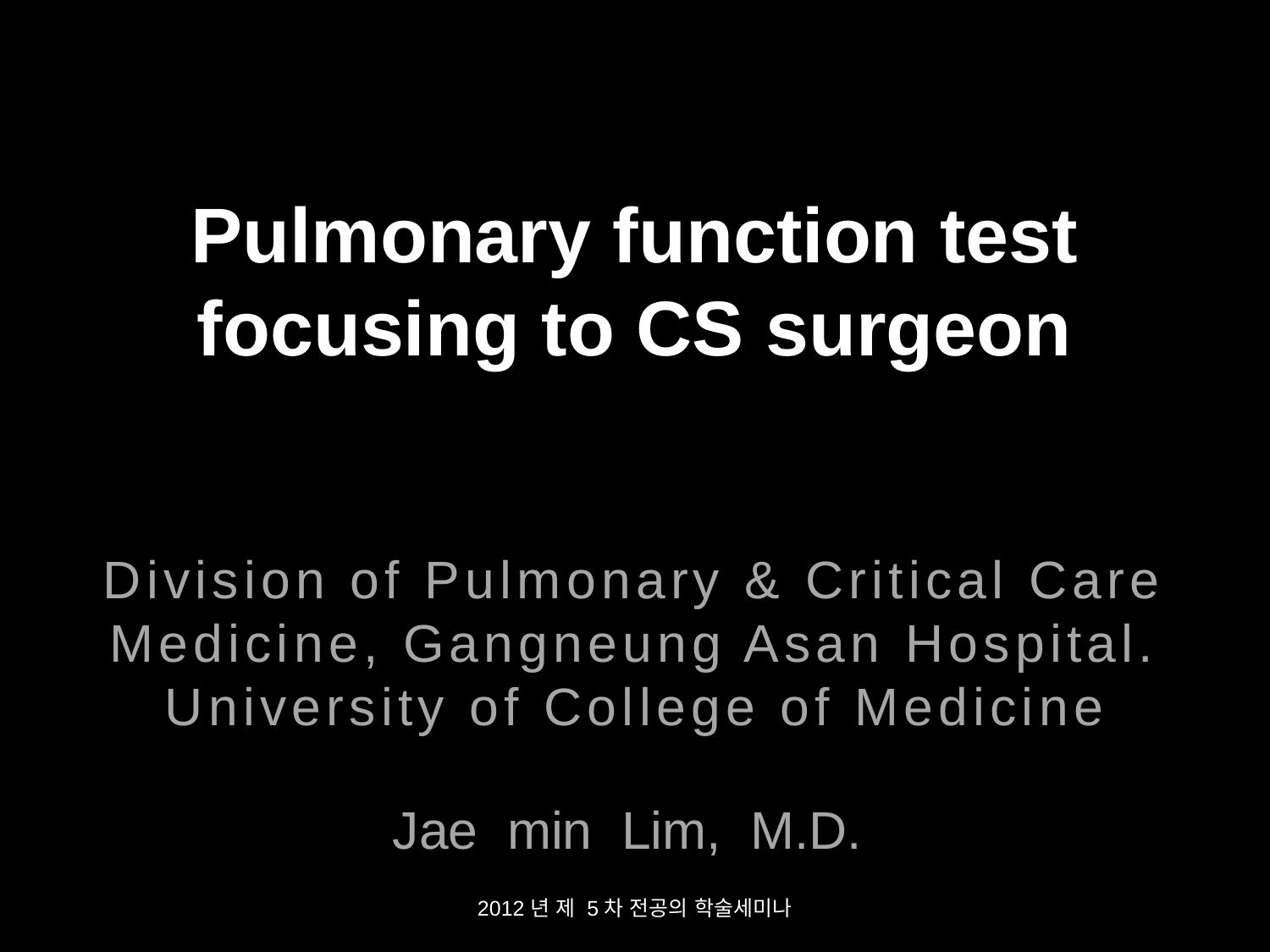

# Pulmonary function test focusing to CS surgeon
Division of Pulmonary & Critical Care Medicine, Gangneung Asan Hospital. University of College of Medicine

Jae  min  Lim,  M.D.

2012년 제 5차 전공의 학술세미나